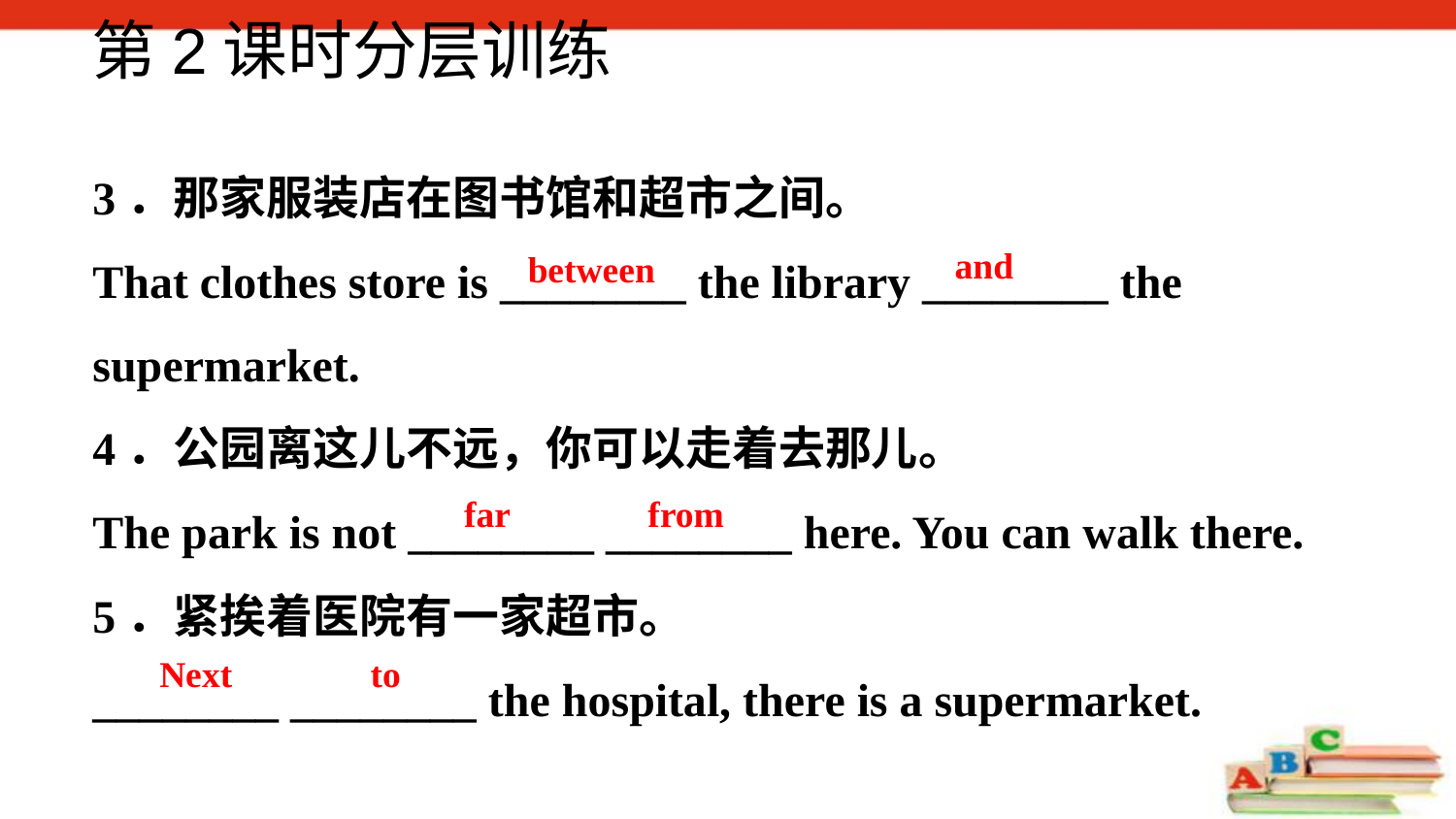

第2课时分层训练

3．那家服装店在图书馆和超市之间。
That clothes store is ________ the library ________ the supermarket.
4．公园离这儿不远，你可以走着去那儿。
The park is not ________ ________ here. You can walk there.
5．紧挨着医院有一家超市。
________ ________ the hospital, there is a supermarket.

and
between
far               from
Next               to